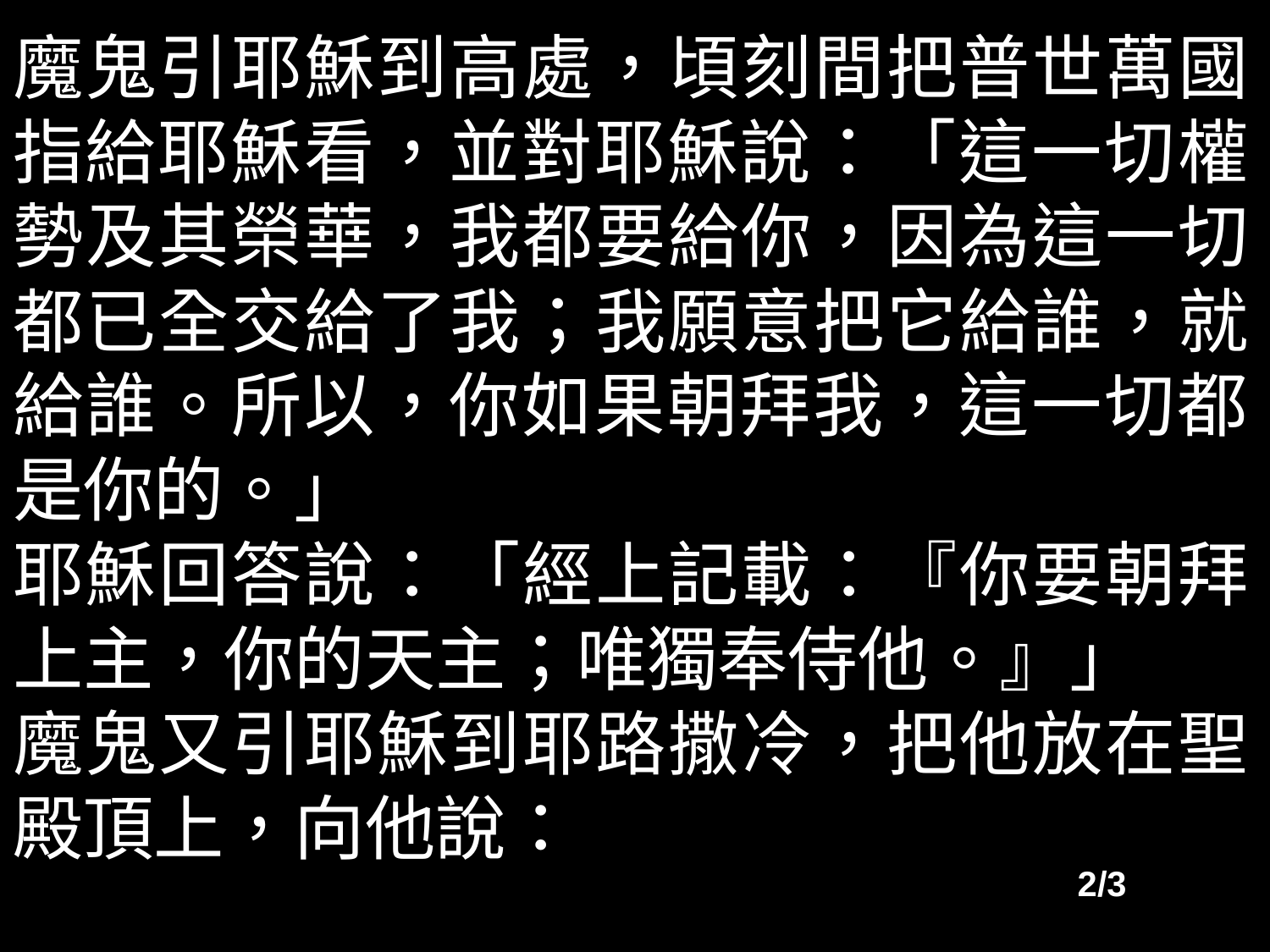

魔鬼引耶穌到高處，頃刻間把普世萬國指給耶穌看，並對耶穌說：「這一切權勢及其榮華，我都要給你，因為這一切都已全交給了我；我願意把它給誰，就給誰。所以，你如果朝拜我，這一切都是你的。」
耶穌回答說：「經上記載：『你要朝拜上主，你的天主；唯獨奉侍他。』」
魔鬼又引耶穌到耶路撒冷，把他放在聖殿頂上，向他說：

2/3